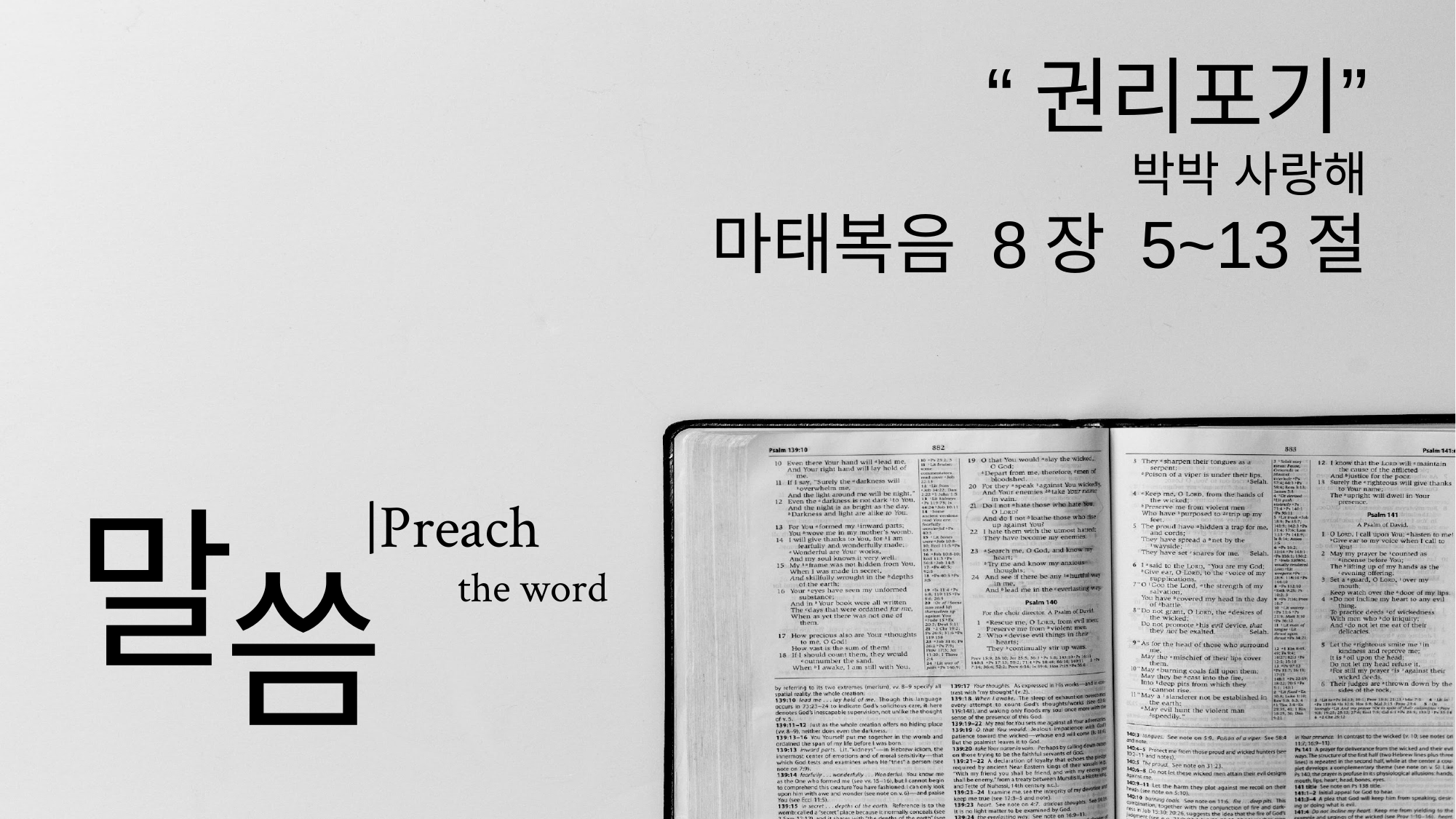

“권리포기”
박박 사랑해
마태복음 8장 5~13절

|Preach
 the word
# 말
씀